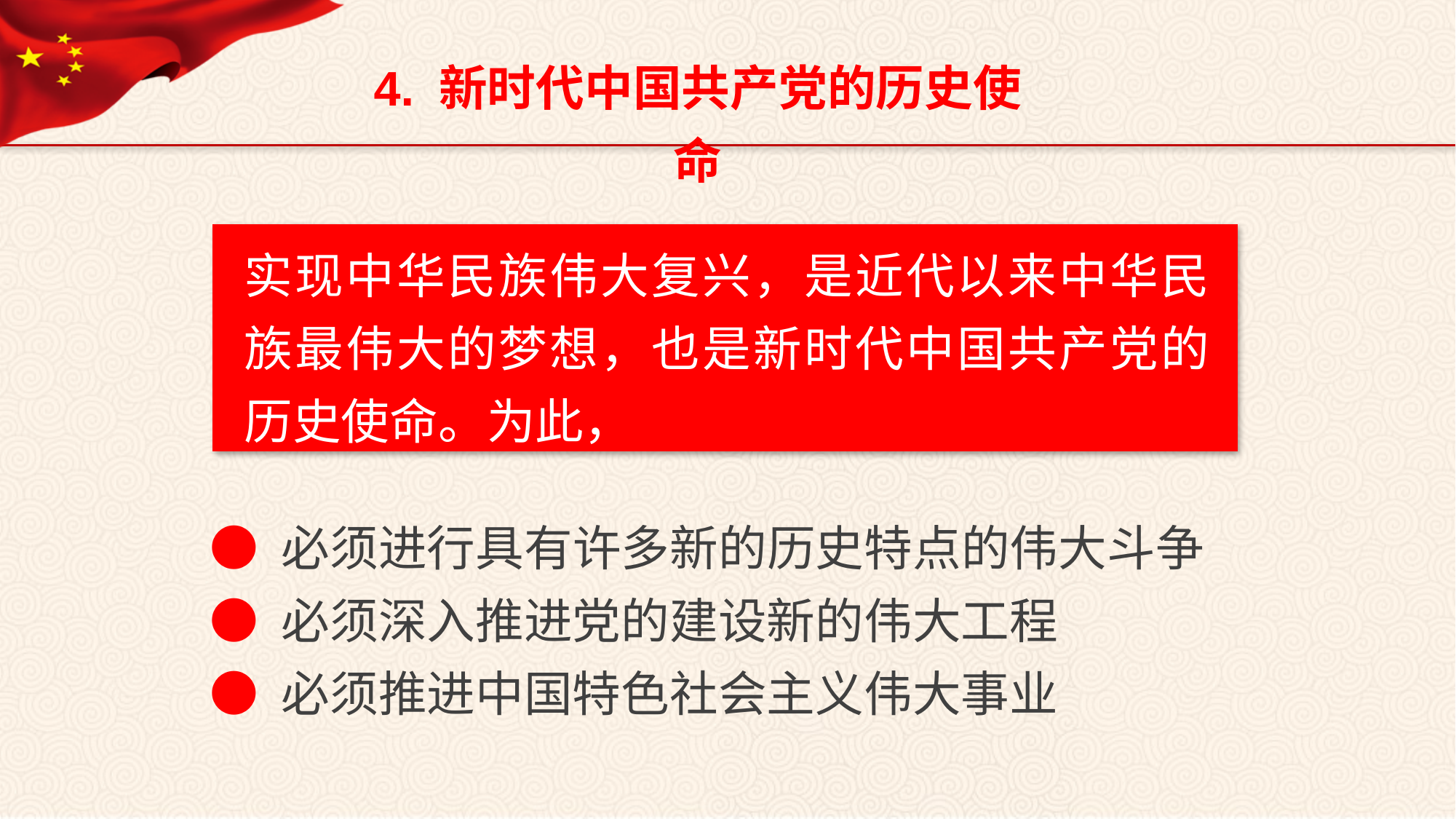

4. 新时代中国共产党的历史使命
实现中华民族伟大复兴，是近代以来中华民族最伟大的梦想，也是新时代中国共产党的历史使命。为此，

● 必须进行具有许多新的历史特点的伟大斗争
● 必须深入推进党的建设新的伟大工程
● 必须推进中国特色社会主义伟大事业